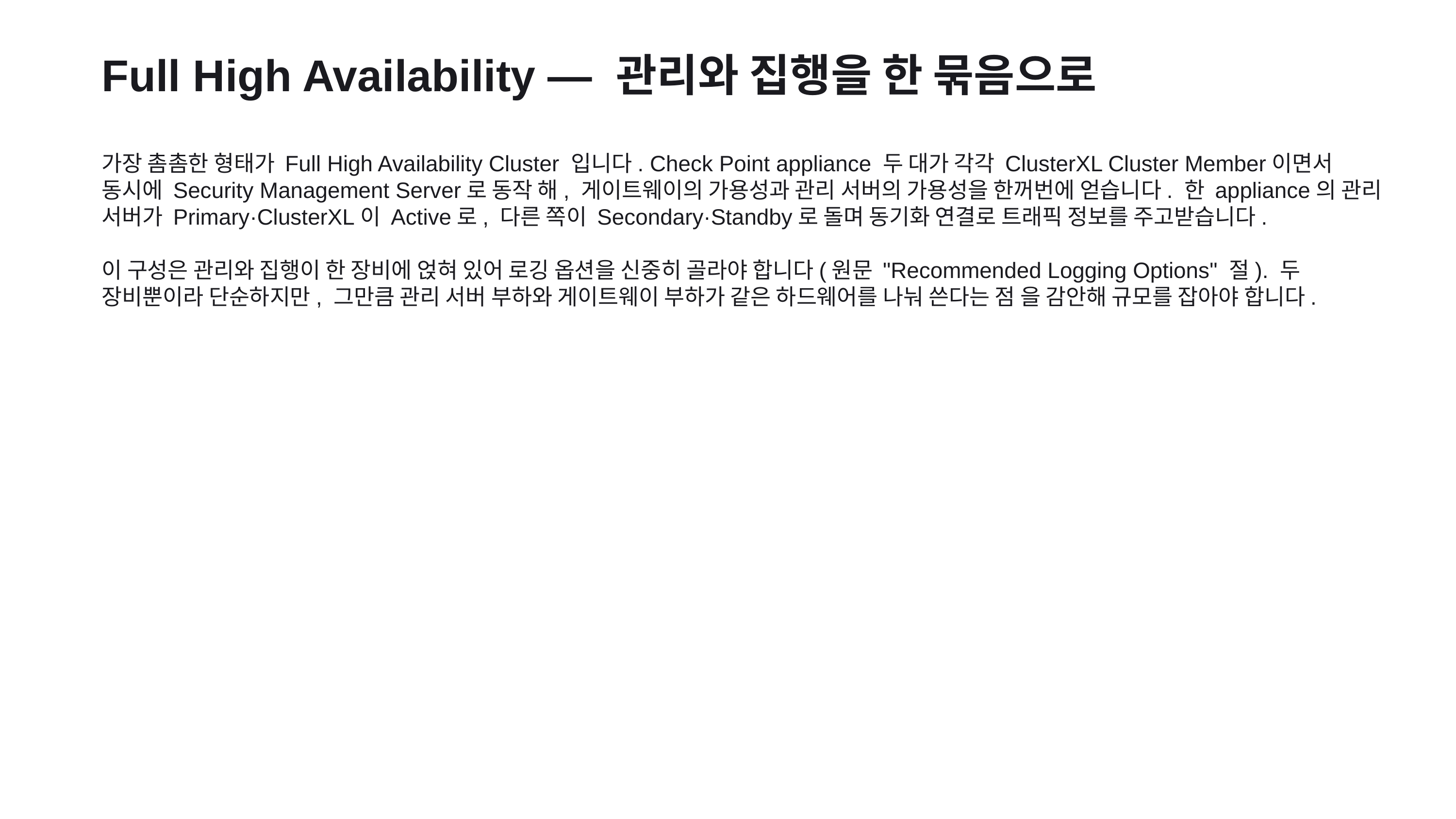

Full High Availability — 관리와 집행을 한 묶음으로
가장 촘촘한 형태가 Full High Availability Cluster 입니다. Check Point appliance 두 대가 각각 ClusterXL Cluster Member이면서 동시에 Security Management Server로 동작 해, 게이트웨이의 가용성과 관리 서버의 가용성을 한꺼번에 얻습니다. 한 appliance의 관리 서버가 Primary·ClusterXL이 Active로, 다른 쪽이 Secondary·Standby로 돌며 동기화 연결로 트래픽 정보를 주고받습니다.

이 구성은 관리와 집행이 한 장비에 얹혀 있어 로깅 옵션을 신중히 골라야 합니다(원문 "Recommended Logging Options" 절). 두 장비뿐이라 단순하지만, 그만큼 관리 서버 부하와 게이트웨이 부하가 같은 하드웨어를 나눠 쓴다는 점 을 감안해 규모를 잡아야 합니다.